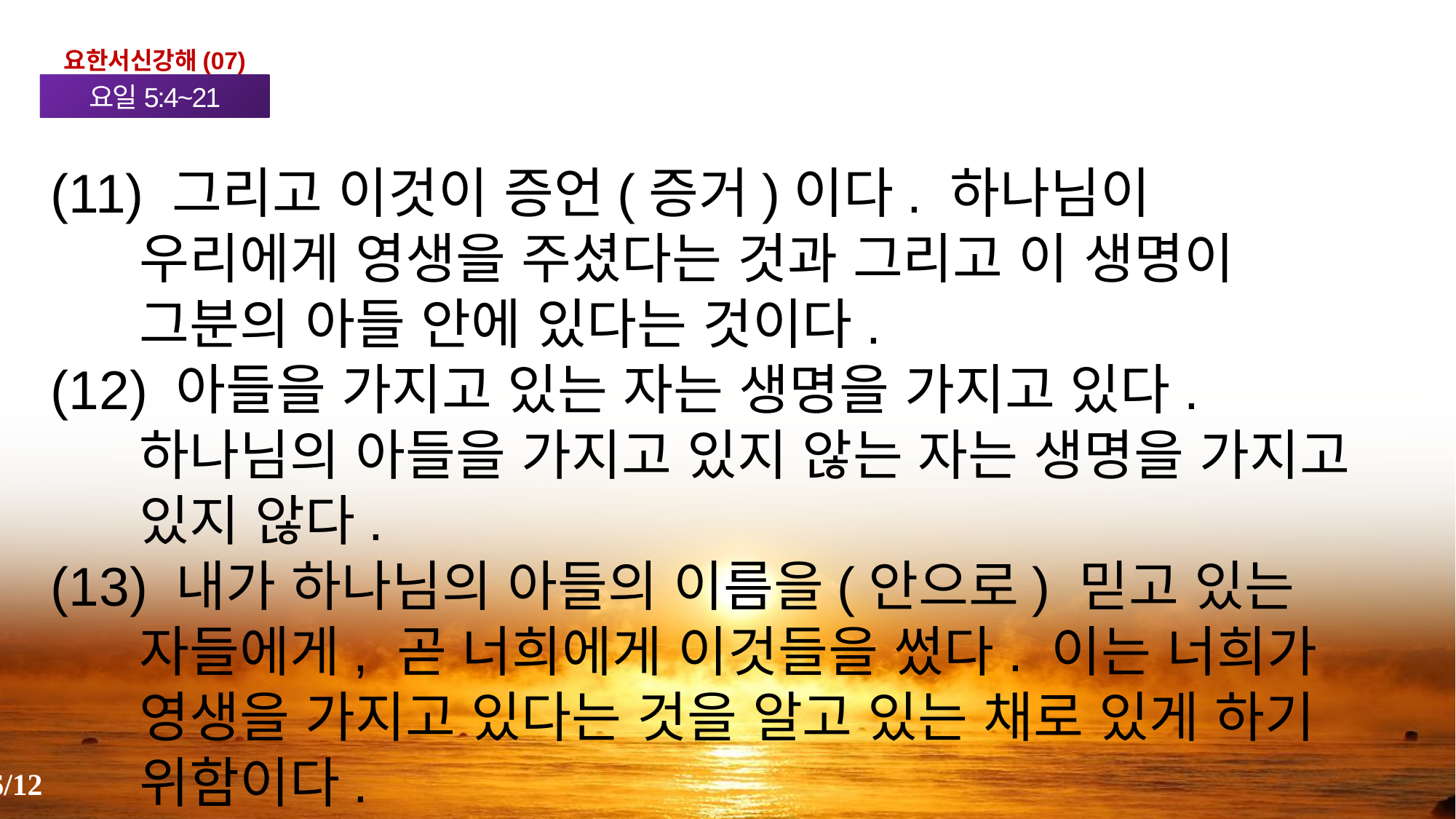

요한서신강해(07)
요일5:4~21

(11) 그리고 이것이 증언(증거)이다. 하나님이 우리에게 영생을 주셨다는 것과 그리고 이 생명이 그분의 아들 안에 있다는 것이다.
(12) 아들을 가지고 있는 자는 생명을 가지고 있다. 하나님의 아들을 가지고 있지 않는 자는 생명을 가지고 있지 않다.
(13) 내가 하나님의 아들의 이름을(안으로) 믿고 있는 자들에게, 곧 너희에게 이것들을 썼다. 이는 너희가 영생을 가지고 있다는 것을 알고 있는 채로 있게 하기 위함이다.